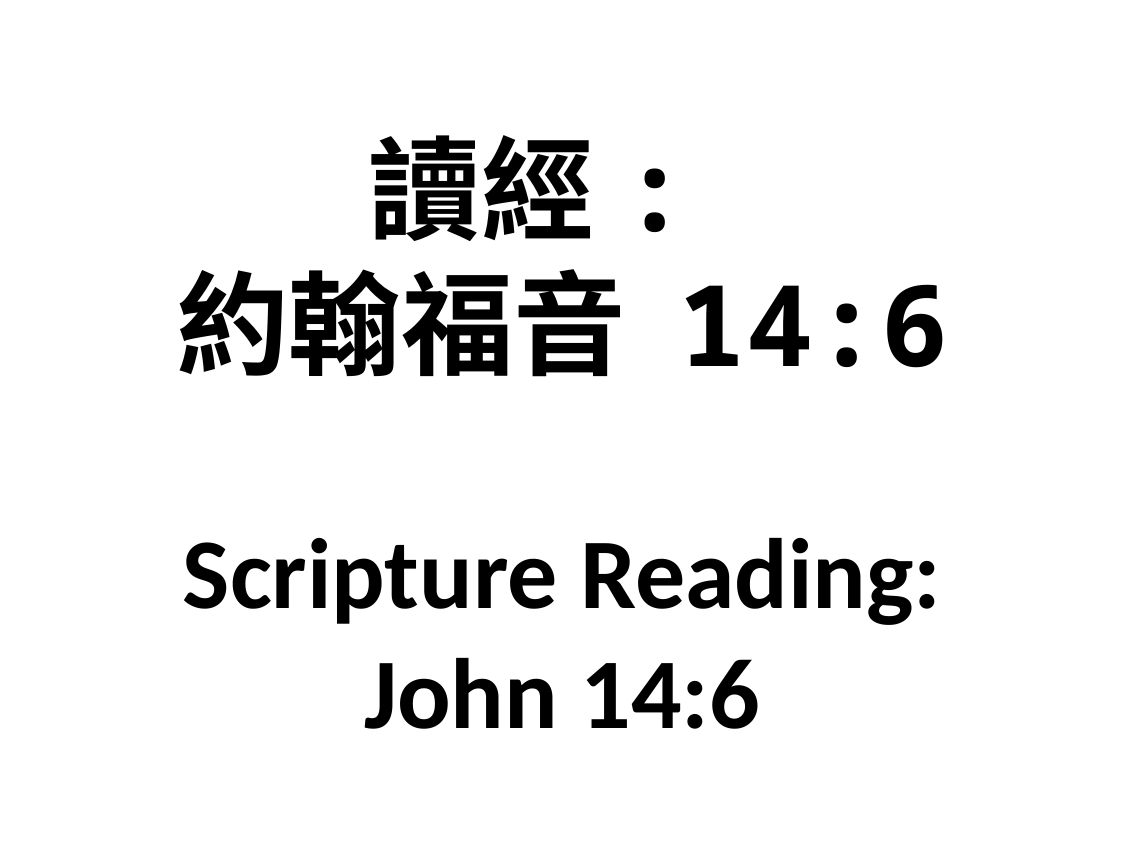

讀經:
約翰福音 14:6

Scripture Reading:
John 14:6